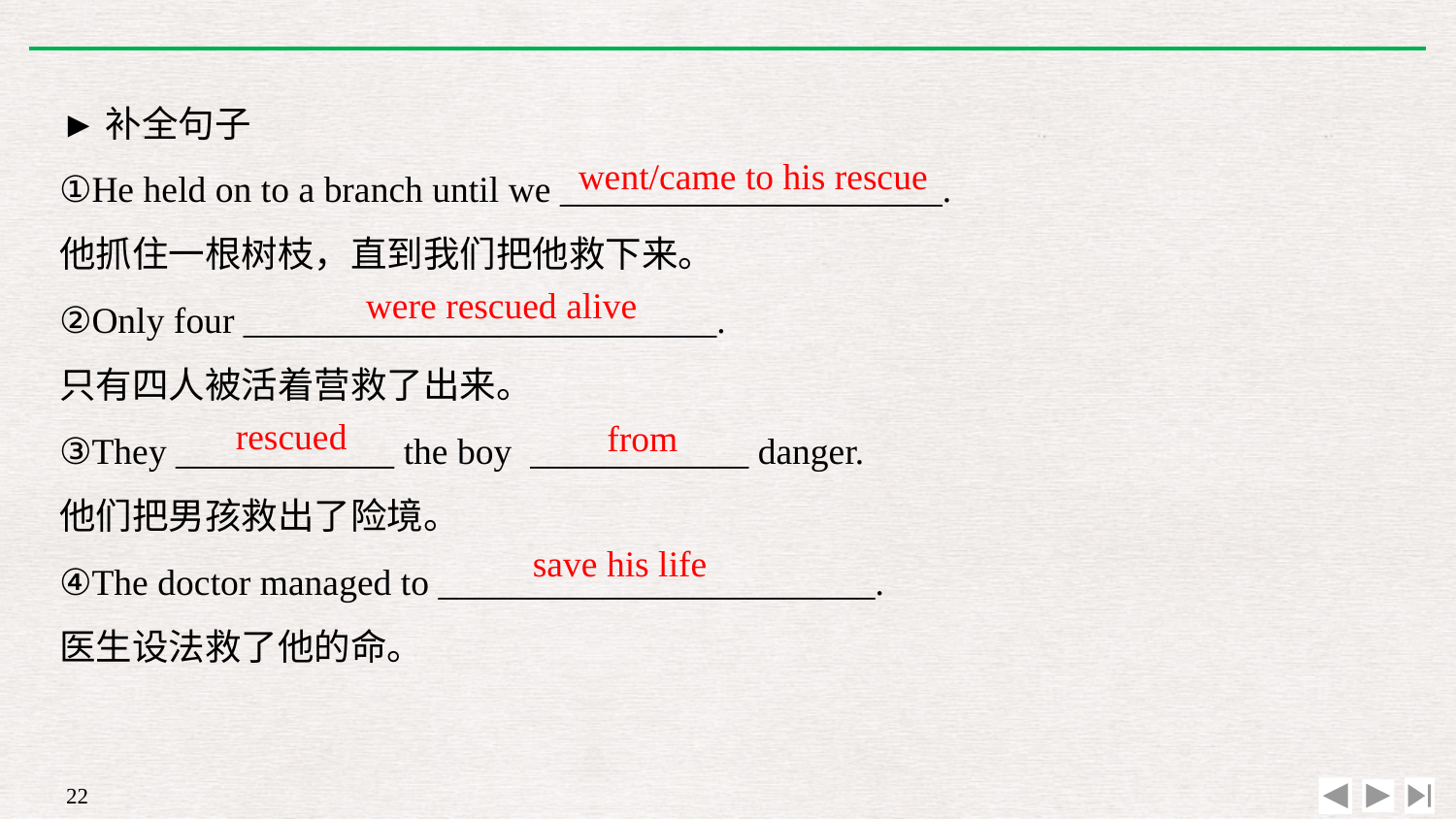

►补全句子
①He held on to a branch until we _____________________.
他抓住一根树枝，直到我们把他救下来。
②Only four __________________________.
只有四人被活着营救了出来。
③They ____________ the boy  ____________ danger.
他们把男孩救出了险境。
④The doctor managed to ________________________.
医生设法救了他的命。
went/came to his rescue
were rescued alive
rescued
from
save his life